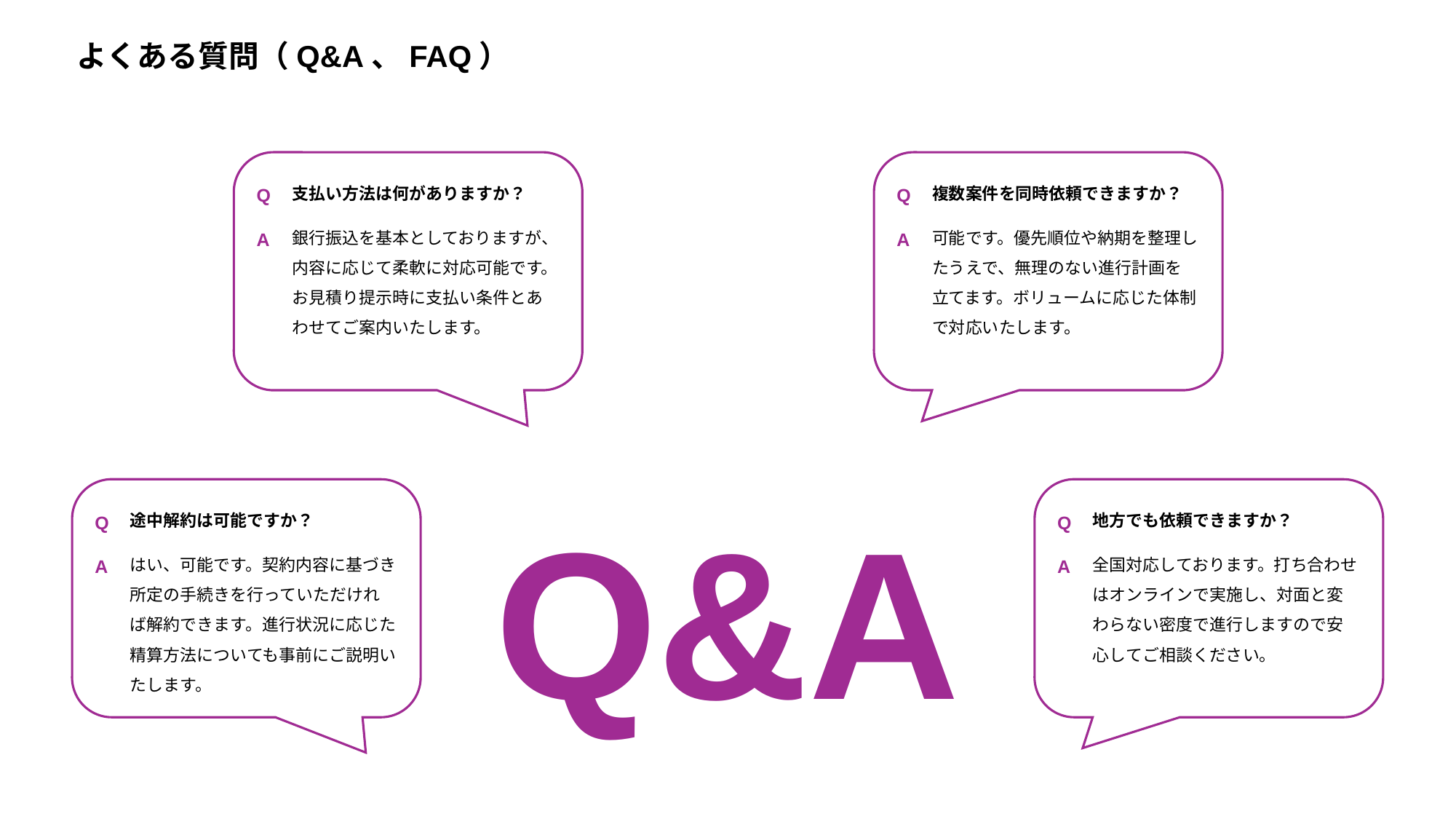

よくある質問（Q&A、FAQ）

Q
支払い方法は何がありますか？
銀行振込を基本としておりますが、内容に応じて柔軟に対応可能です。お見積り提示時に支払い条件とあわせてご案内いたします。
A

Q
複数案件を同時依頼できますか？
可能です。優先順位や納期を整理したうえで、無理のない進行計画を立てます。ボリュームに応じた体制で対応いたします。
A

途中解約は可能ですか？
Q
A
はい、可能です。契約内容に基づき所定の手続きを行っていただければ解約できます。進行状況に応じた精算方法についても事前にご説明いたします。

地方でも依頼できますか？
Q
A
全国対応しております。打ち合わせはオンラインで実施し、対面と変わらない密度で進行しますので安心してご相談ください。
Q&A